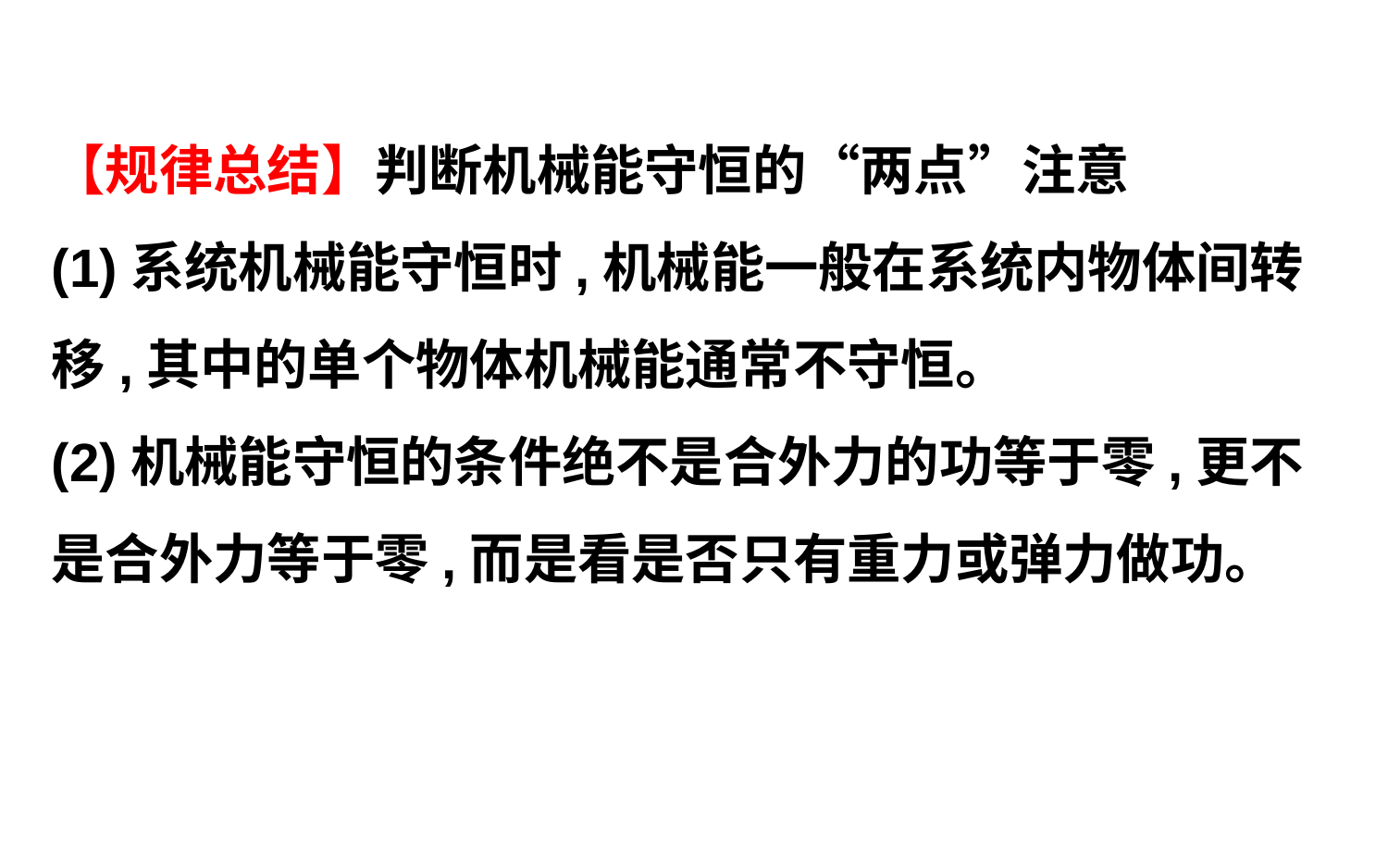

【规律总结】判断机械能守恒的“两点”注意
(1)系统机械能守恒时,机械能一般在系统内物体间转移,其中的单个物体机械能通常不守恒。
(2)机械能守恒的条件绝不是合外力的功等于零,更不是合外力等于零,而是看是否只有重力或弹力做功。